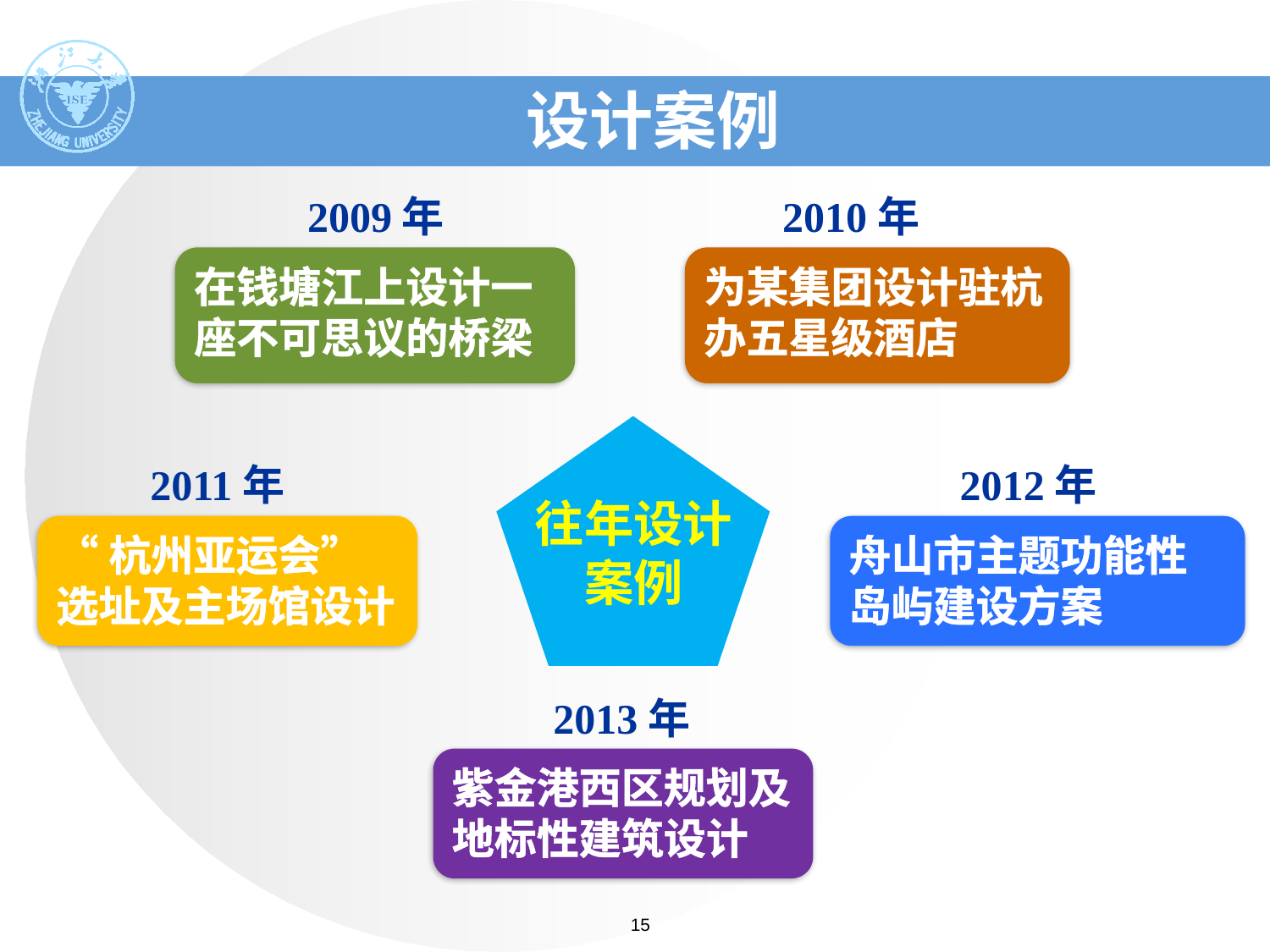

# 设计案例
2009年
2010年
为某集团设计驻杭办五星级酒店
在钱塘江上设计一座不可思议的桥梁

2011年
2012年
往年设计案例
“杭州亚运会”选址及主场馆设计

舟山市主题功能性岛屿建设方案
2013年
紫金港西区规划及地标性建筑设计
15